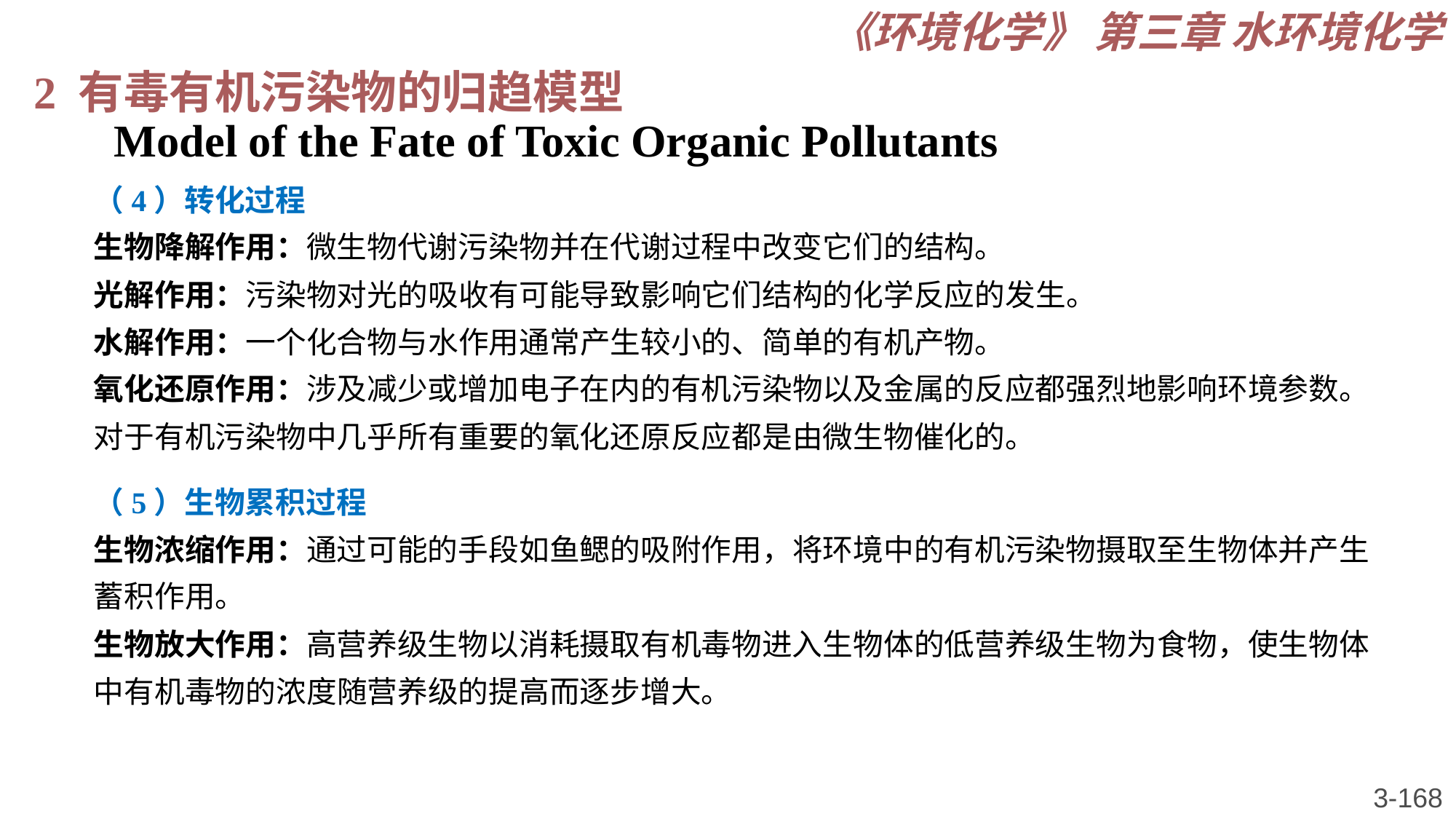

《环境化学》 第三章 水环境化学
2 有毒有机污染物的归趋模型
 Model of the Fate of Toxic Organic Pollutants
（4）转化过程
生物降解作用：微生物代谢污染物并在代谢过程中改变它们的结构。
光解作用：污染物对光的吸收有可能导致影响它们结构的化学反应的发生。
水解作用：一个化合物与水作用通常产生较小的、简单的有机产物。
氧化还原作用：涉及减少或增加电子在内的有机污染物以及金属的反应都强烈地影响环境参数。对于有机污染物中几乎所有重要的氧化还原反应都是由微生物催化的。
（5）生物累积过程
生物浓缩作用：通过可能的手段如鱼鳃的吸附作用，将环境中的有机污染物摄取至生物体并产生蓄积作用。
生物放大作用：高营养级生物以消耗摄取有机毒物进入生物体的低营养级生物为食物，使生物体中有机毒物的浓度随营养级的提高而逐步增大。
3-168